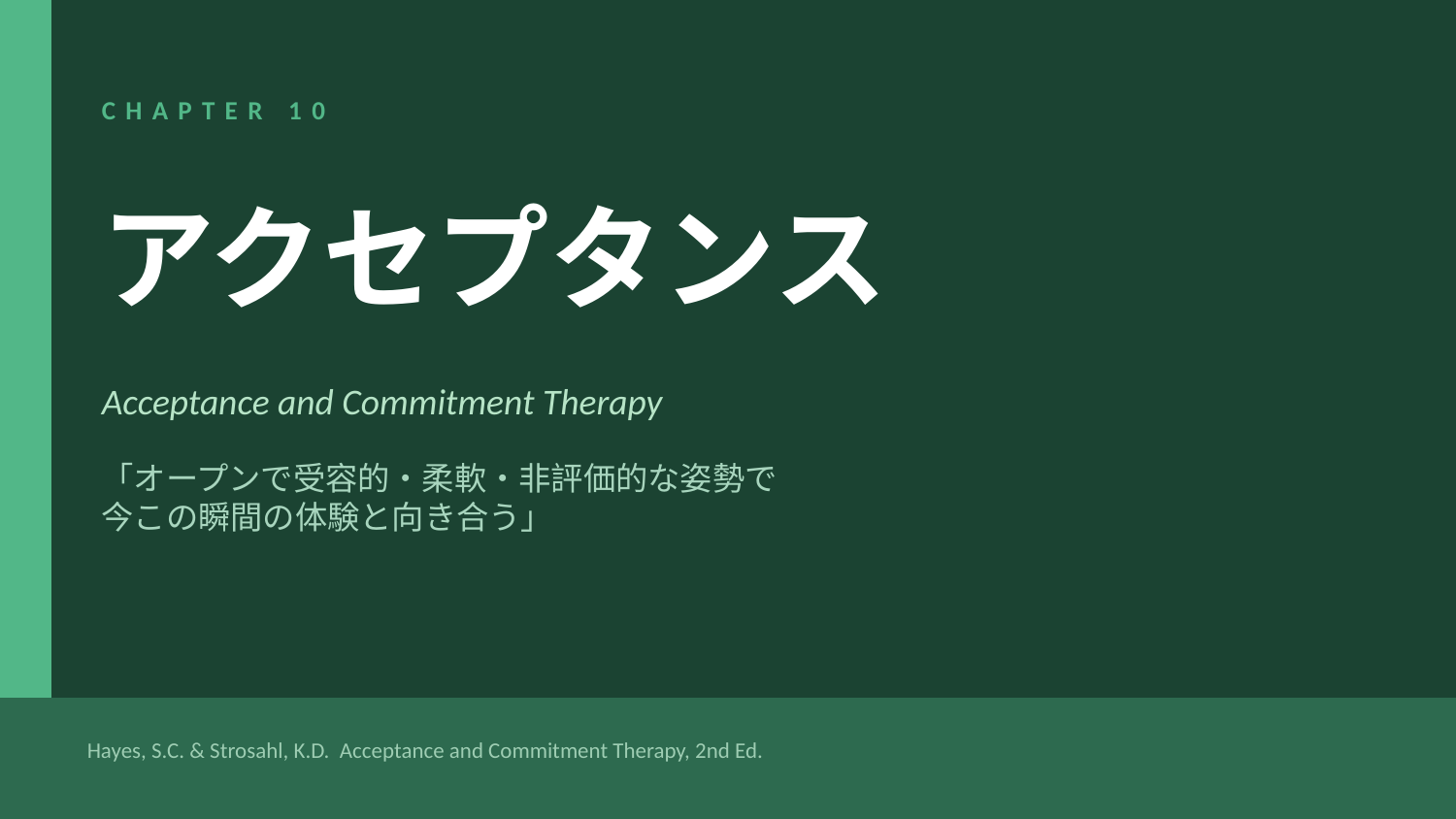

CHAPTER 10
アクセプタンス
Acceptance and Commitment Therapy
「オープンで受容的・柔軟・非評価的な姿勢で
今この瞬間の体験と向き合う」

Hayes, S.C. & Strosahl, K.D.  Acceptance and Commitment Therapy, 2nd Ed.